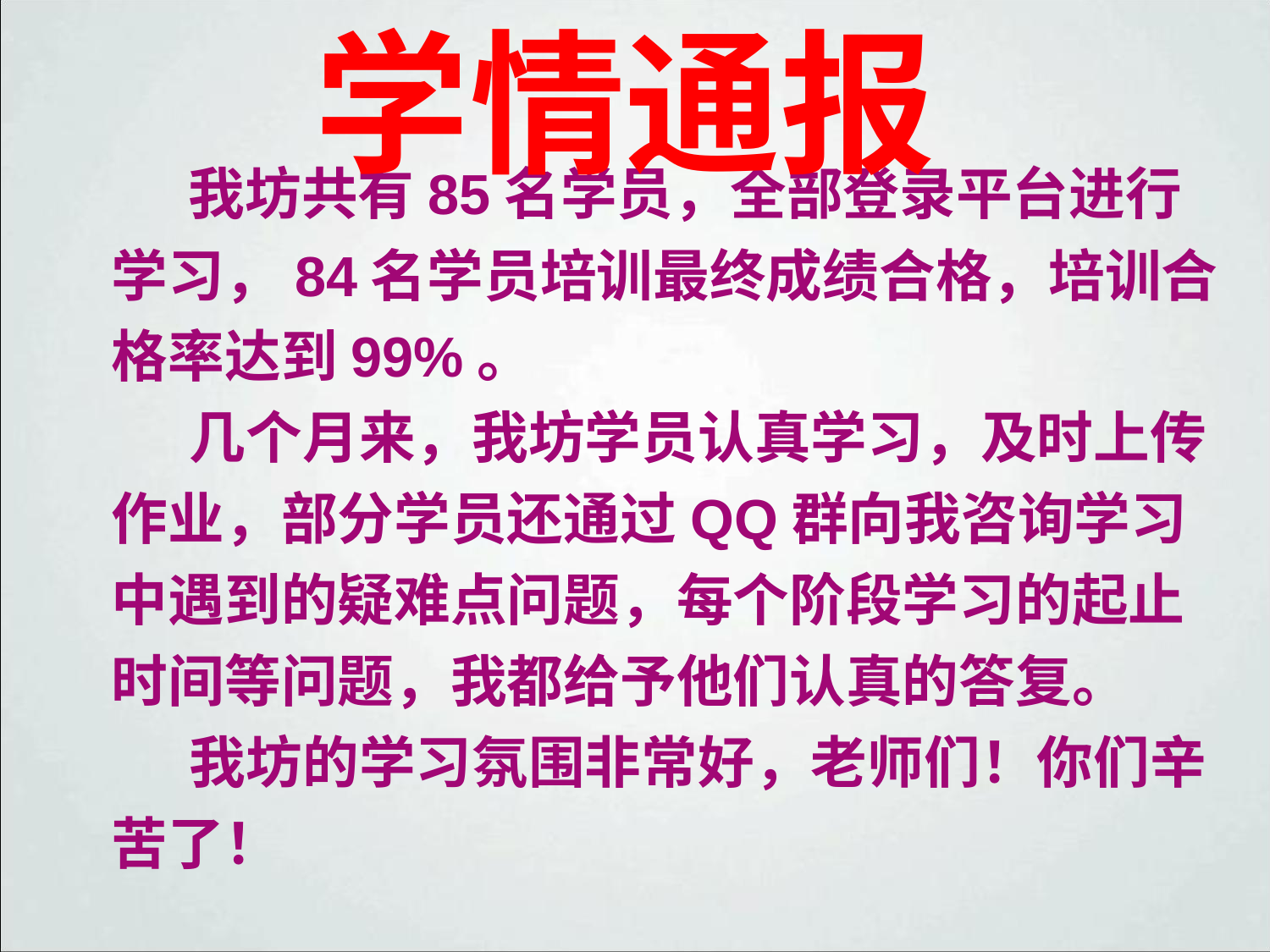

学情通报
       我坊共有85名学员，全部登录平台进行学习，84名学员培训最终成绩合格，培训合格率达到99%。
     几个月来，我坊学员认真学习，及时上传作业，部分学员还通过QQ群向我咨询学习中遇到的疑难点问题，每个阶段学习的起止时间等问题，我都给予他们认真的答复。
     我坊的学习氛围非常好，老师们！你们辛苦了！